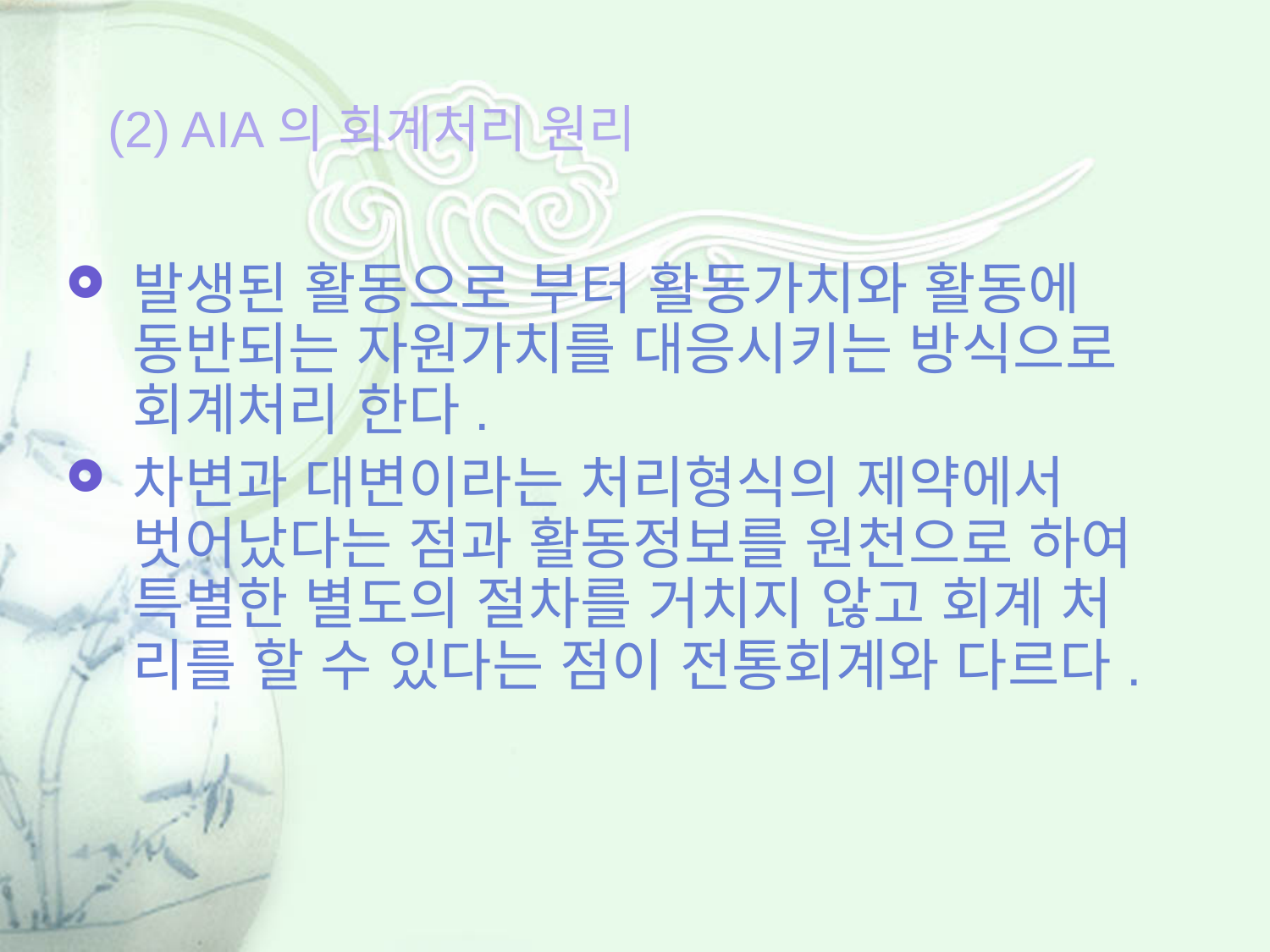

# (2) AIA의 회계처리 원리
발생된 활동으로 부터 활동가치와 활동에 동반되는 자원가치를 대응시키는 방식으로 회계처리 한다.
차변과 대변이라는 처리형식의 제약에서 벗어났다는 점과 활동정보를 원천으로 하여 특별한 별도의 절차를 거치지 않고 회계 처 리를 할 수 있다는 점이 전통회계와 다르다.